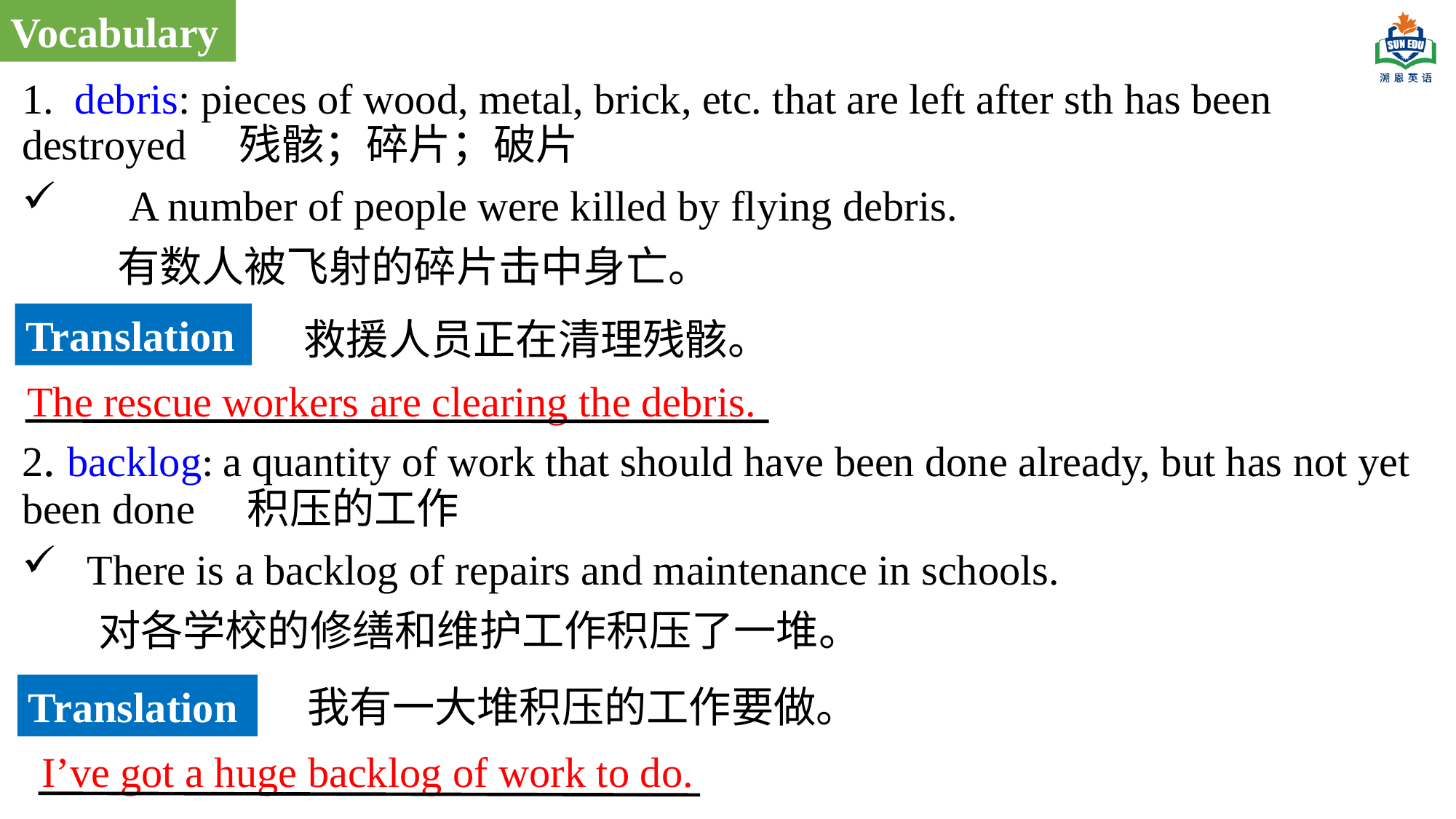

Vocabulary
1.  debris: pieces of wood, metal, brick, etc. that are left after sth has been destroyed    残骸；碎片；破片
     A number of people were killed by flying debris.
         有数人被飞射的碎片击中身亡。

2. backlog: a quantity of work that should have been done already, but has not yet been done    积压的工作
 There is a backlog of repairs and maintenance in schools.
       对各学校的修缮和维护工作积压了一堆。
Translation
救援人员正在清理残骸。
The rescue workers are clearing the debris.
Translation
我有一大堆积压的工作要做。
I’ve got a huge backlog of work to do.